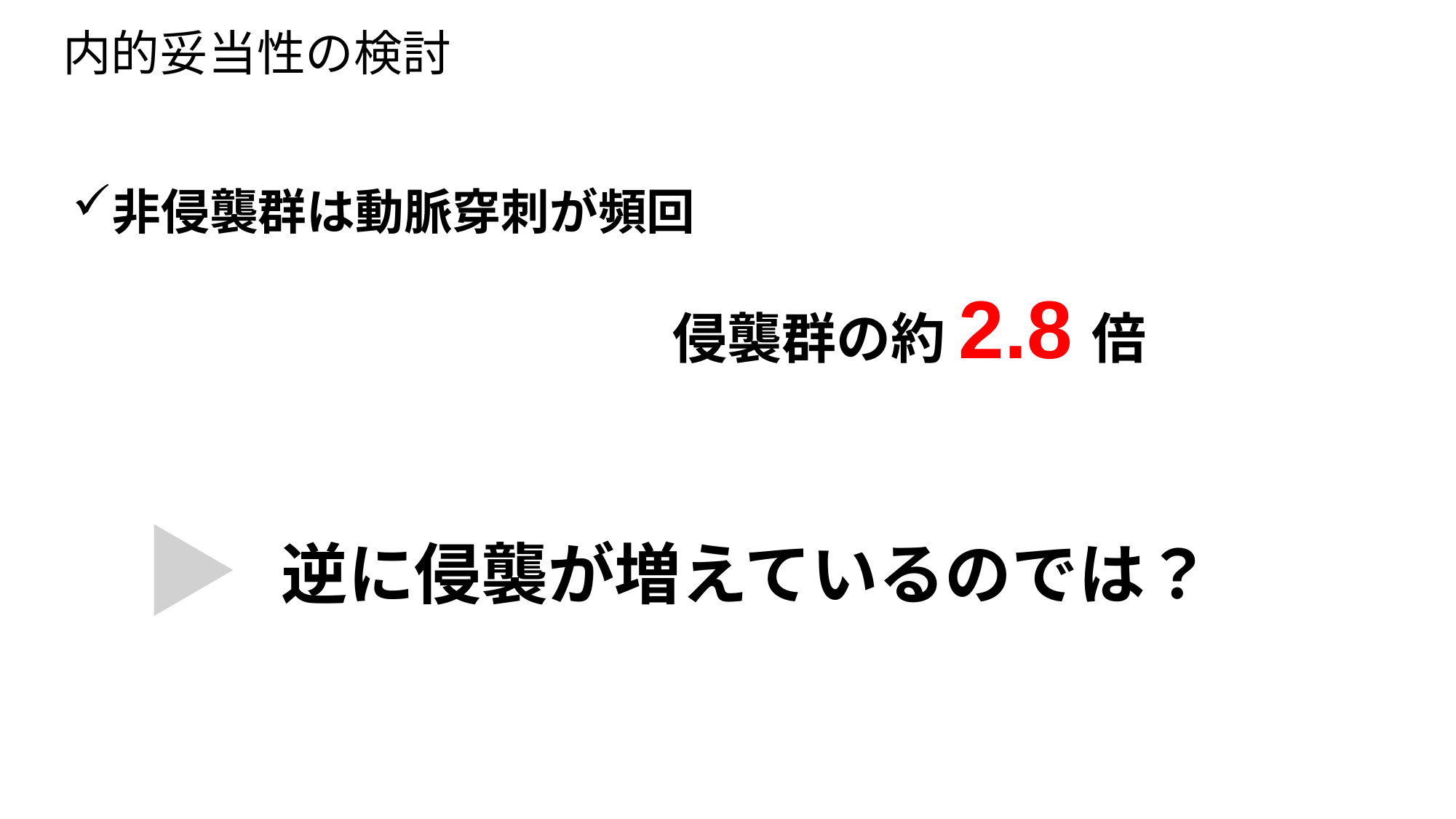

内的妥当性の検討
非侵襲群は動脈穿刺が頻回
					侵襲群の約2.8倍
逆に侵襲が増えているのでは？